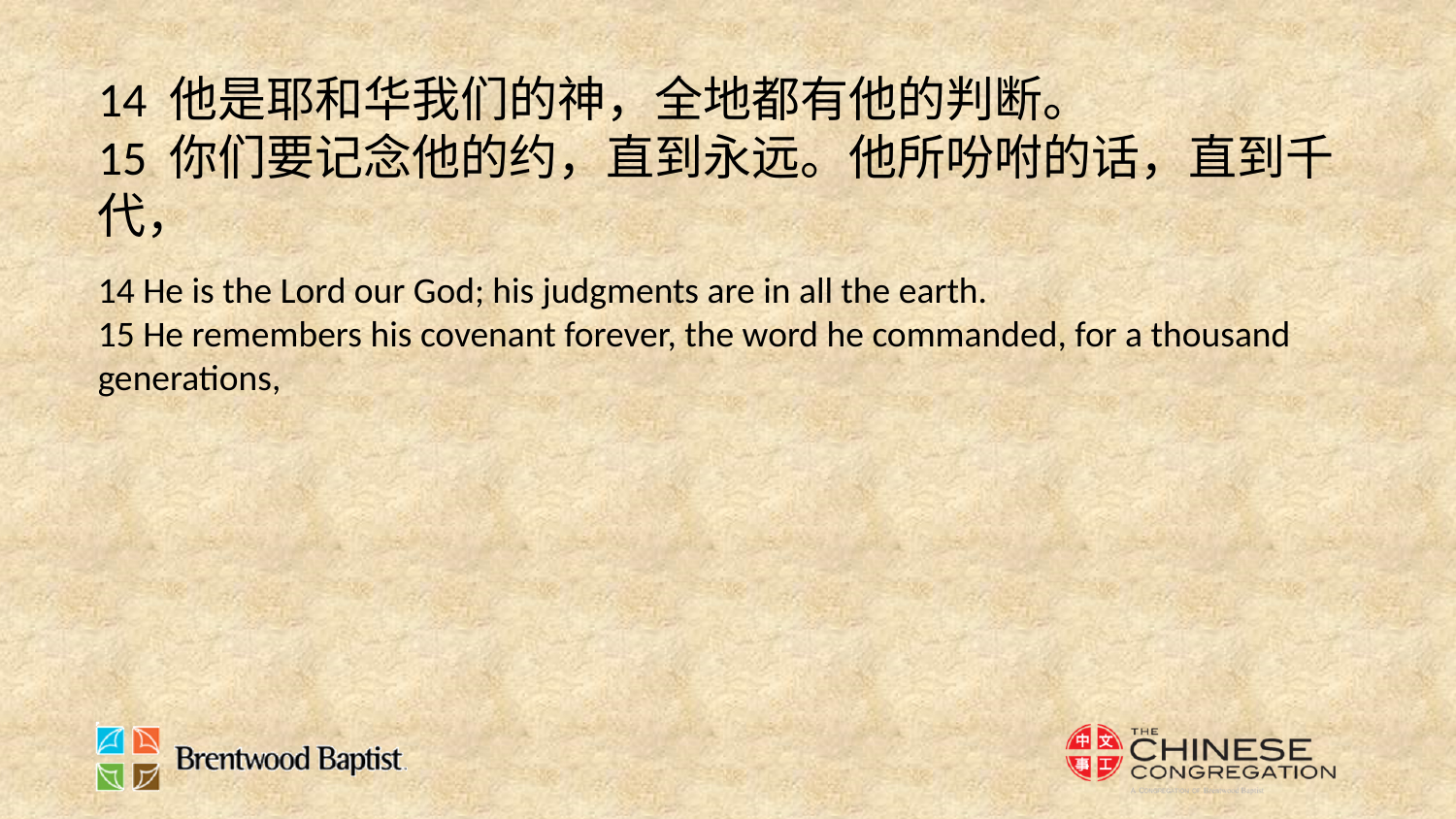

14 他是耶和华我们的神，全地都有他的判断。
15 你们要记念他的约，直到永远。他所吩咐的话，直到千代，

14 He is the Lord our God; his judgments are in all the earth.
15 He remembers his covenant forever, the word he commanded, for a thousand generations,